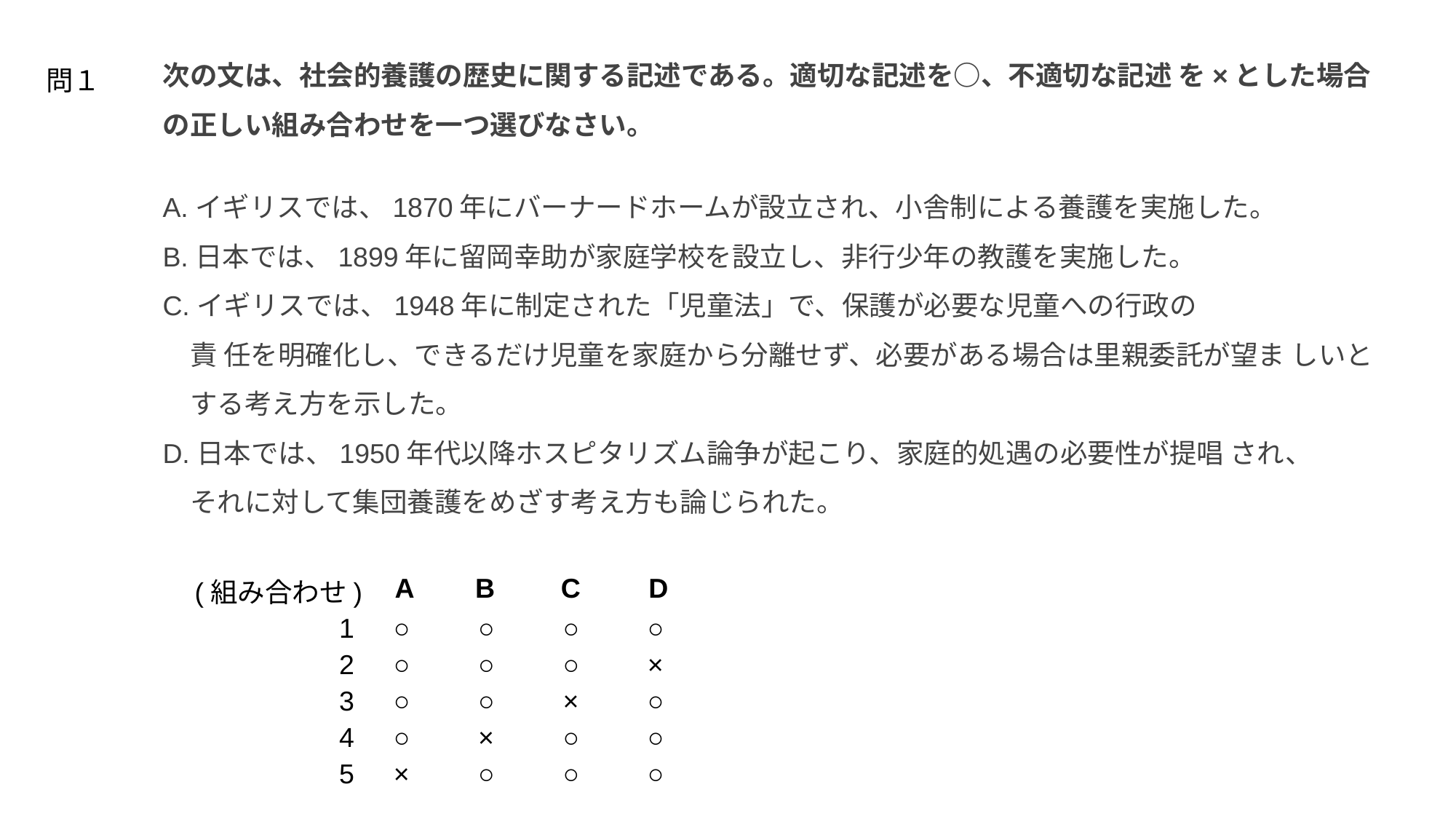

次の文は、社会的養護の歴史に関する記述である。適切な記述を○、不適切な記述 を×とした場合の正しい組み合わせを一つ選びなさい。
問１
A.イギリスでは、1870年にバーナードホームが設立され、小舎制による養護を実施した。
B.日本では、1899年に留岡幸助が家庭学校を設立し、非行少年の教護を実施した。
C.イギリスでは、1948年に制定された「児童法」で、保護が必要な児童への行政の
　責 任を明確化し、できるだけ児童を家庭から分離せず、必要がある場合は里親委託が望ま しいと
　する考え方を示した。
D.日本では、1950年代以降ホスピタリズム論争が起こり、家庭的処遇の必要性が提唱 され、
　それに対して集団養護をめざす考え方も論じられた。
| A | B | C | D |
| --- | --- | --- | --- |
(組み合わせ)
| 1 | ○ | ○ | ○ | ○ |
| --- | --- | --- | --- | --- |
| 2 | ○ | ○ | ○ | × |
| 3 | ○ | ○ | × | ○ |
| 4 | ○ | × | ○ | ○ |
| 5 | × | ○ | ○ | ○ |